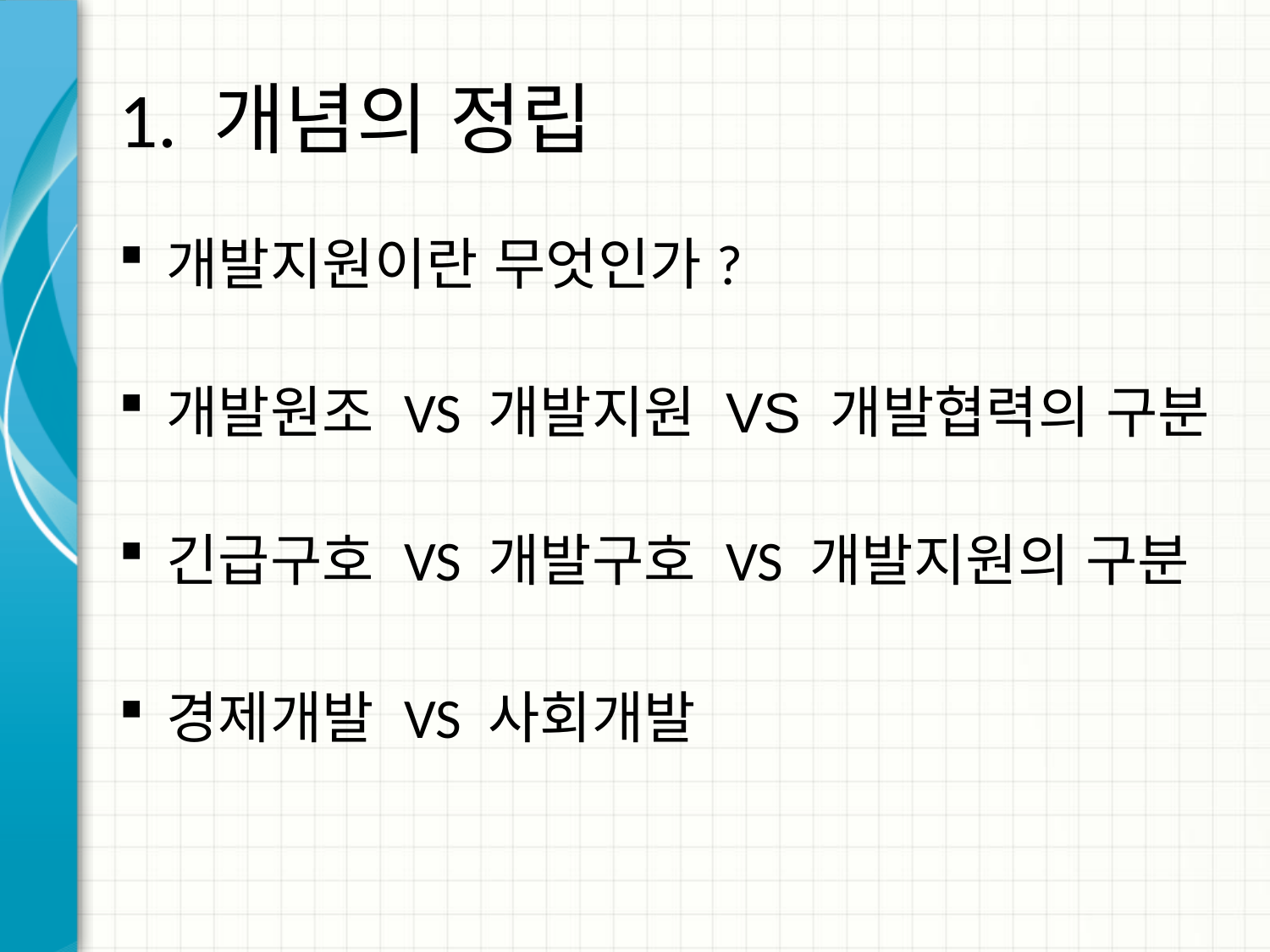

# 1. 개념의 정립
개발지원이란 무엇인가?

개발원조 VS 개발지원 VS 개발협력의 구분

긴급구호 VS 개발구호 VS 개발지원의 구분

경제개발 VS 사회개발